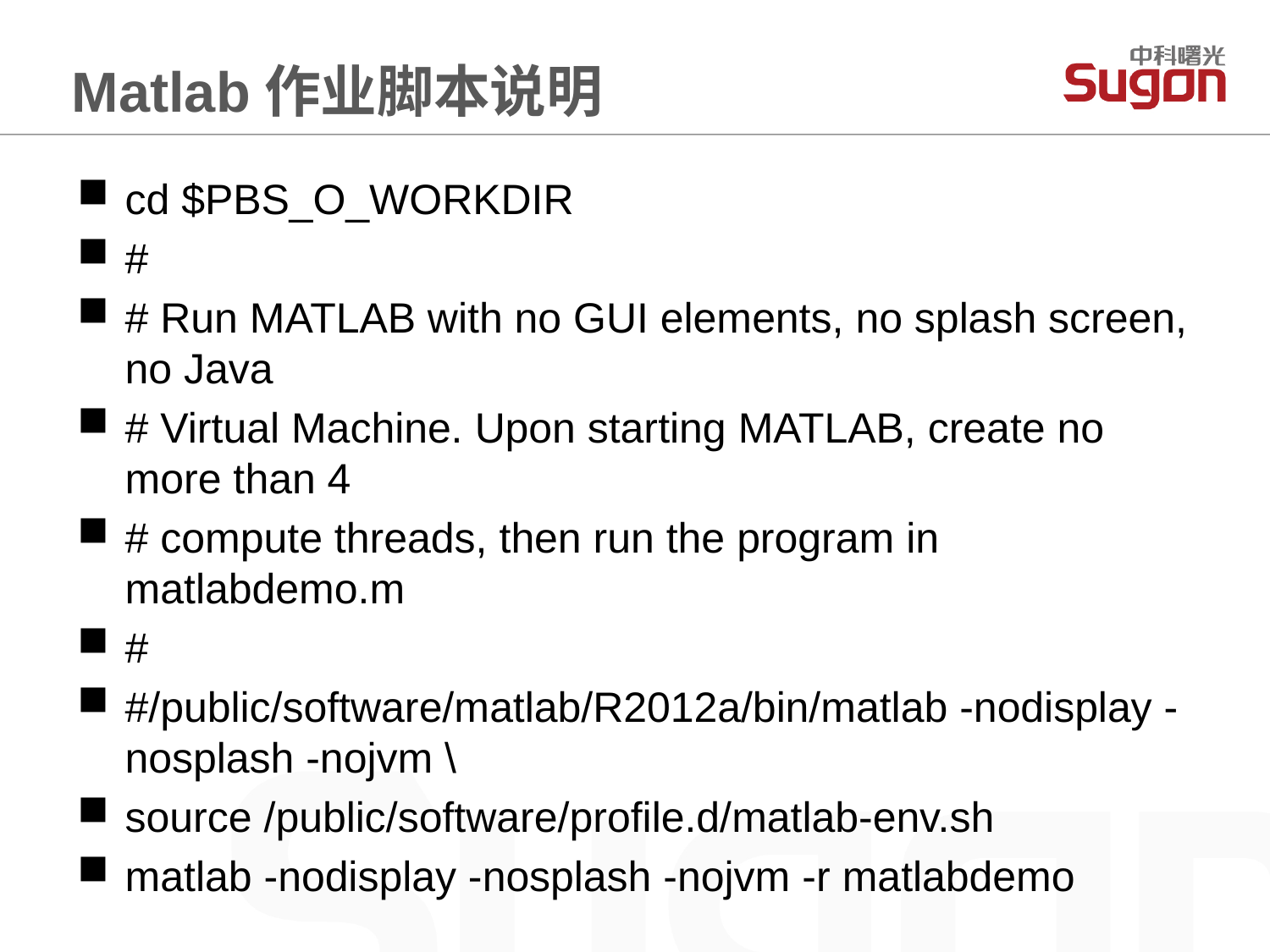

Matlab作业脚本说明

cd $PBS_O_WORKDIR
#
# Run MATLAB with no GUI elements, no splash screen, no Java
# Virtual Machine. Upon starting MATLAB, create no more than 4
# compute threads, then run the program in matlabdemo.m
#
#/public/software/matlab/R2012a/bin/matlab -nodisplay -nosplash -nojvm \
source /public/software/profile.d/matlab-env.sh
matlab -nodisplay -nosplash -nojvm -r matlabdemo